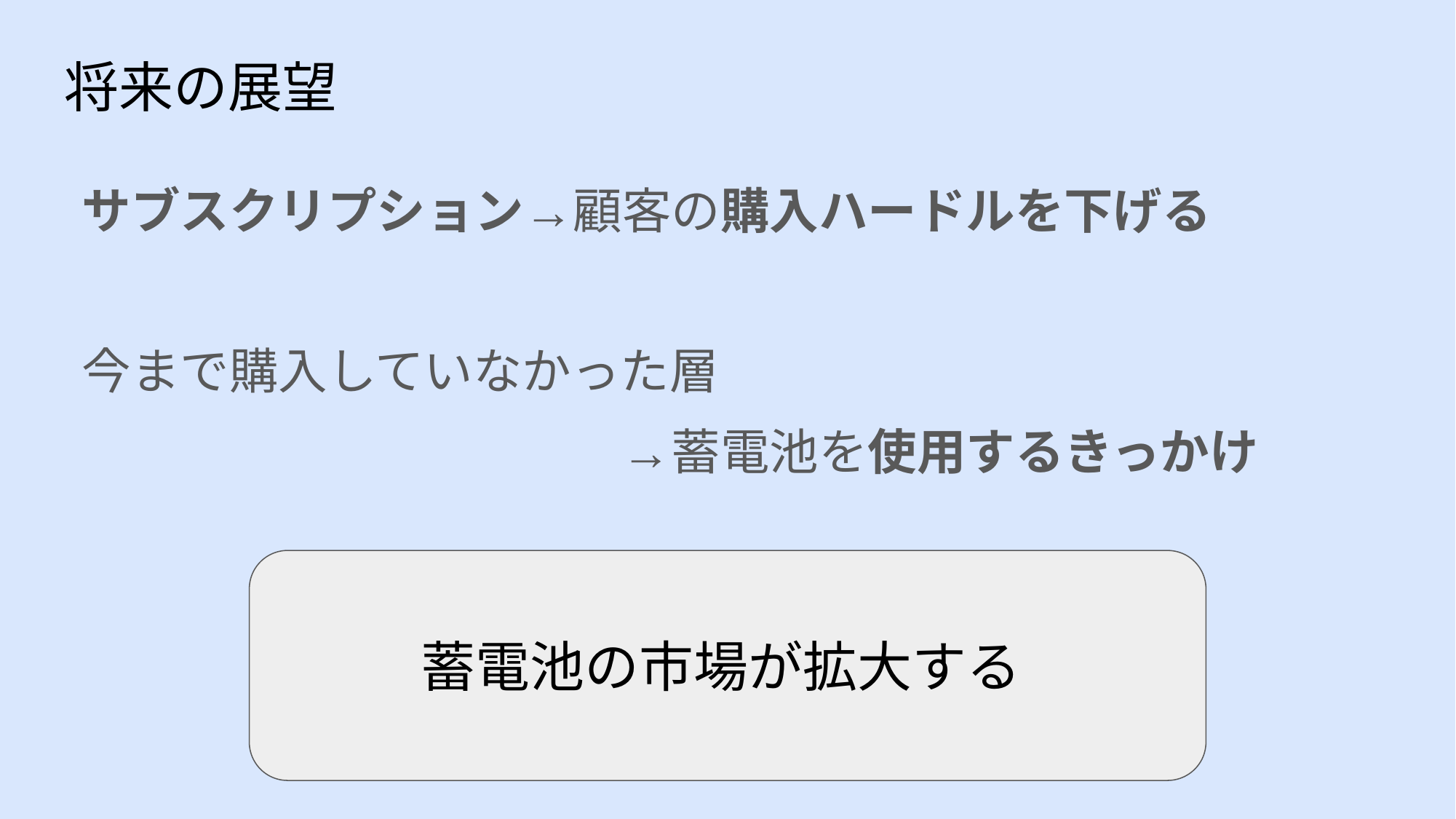

# 将来の展望
サブスクリプション→顧客の購入ハードルを下げる

今まで購入していなかった層
　　　　　　　　　　　→蓄電池を使用するきっかけ

蓄電池の市場が拡大する